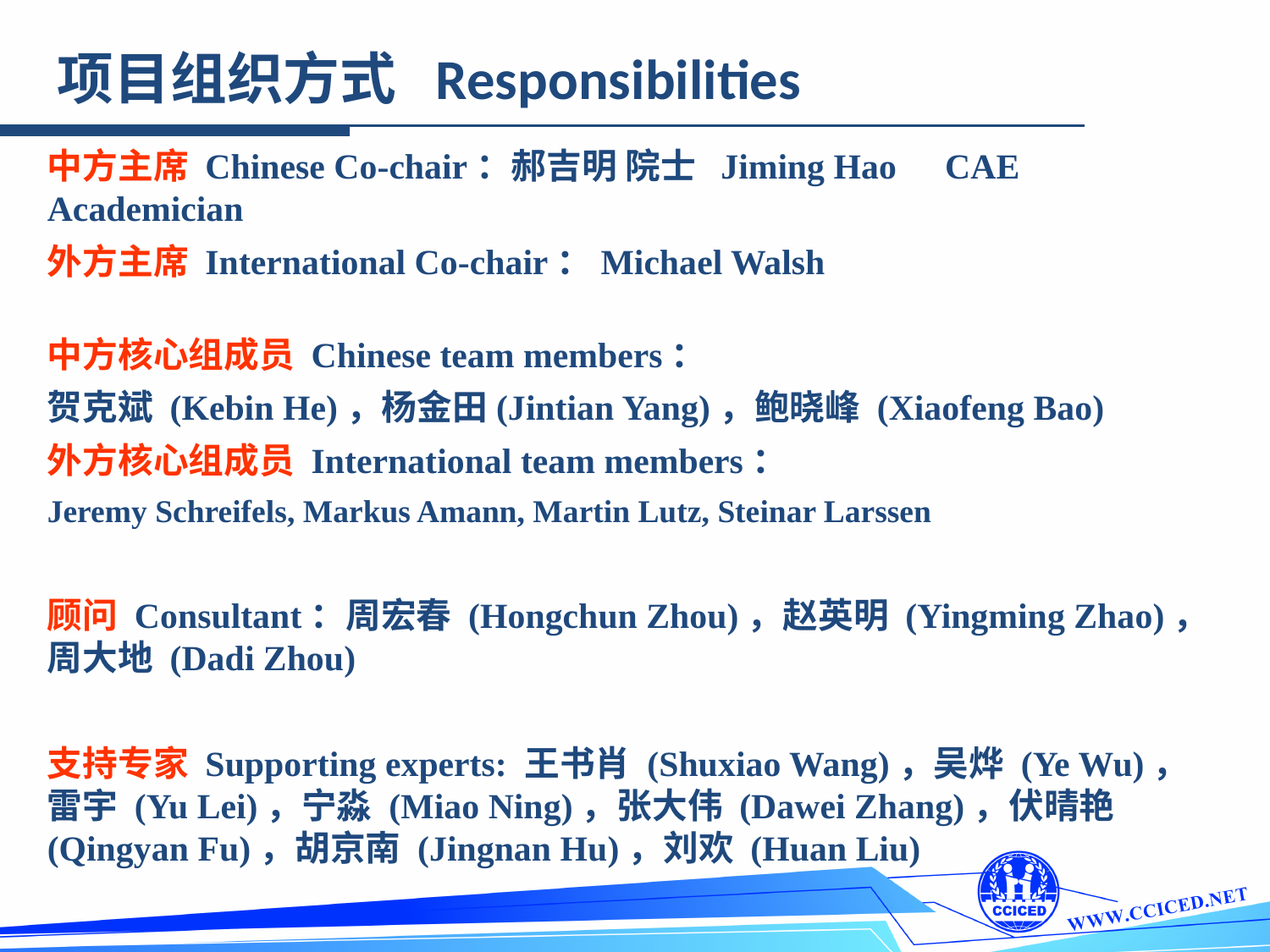

项目组织方式  Responsibilities
中方主席 Chinese Co-chair：郝吉明 院士  Jiming Hao	 CAE Academician
外方主席 International Co-chair：Michael Walsh

中方核心组成员 Chinese team members：
贺克斌 (Kebin He)，杨金田(Jintian Yang)，鲍晓峰 (Xiaofeng Bao)
外方核心组成员 International team members：
Jeremy Schreifels, Markus Amann, Martin Lutz, Steinar Larssen

顾问 Consultant：周宏春 (Hongchun Zhou)，赵英明 (Yingming Zhao)，周大地 (Dadi Zhou)

支持专家 Supporting experts: 王书肖 (Shuxiao Wang)，吴烨 (Ye Wu)，雷宇 (Yu Lei)，宁淼 (Miao Ning)，张大伟 (Dawei Zhang)，伏晴艳 (Qingyan Fu)，胡京南 (Jingnan Hu)，刘欢 (Huan Liu)